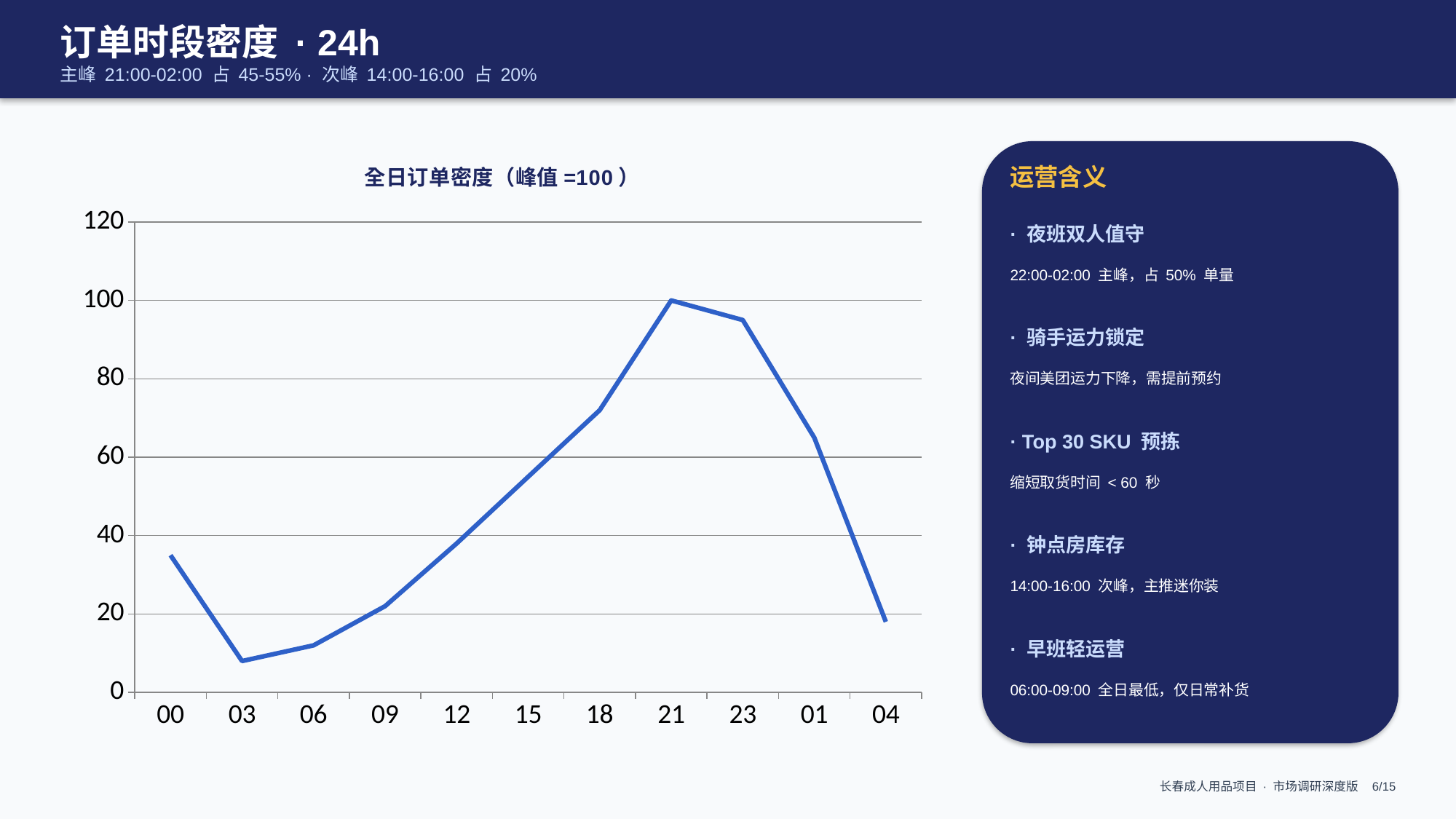

订单时段密度 · 24h
主峰 21:00-02:00 占 45-55% · 次峰 14:00-16:00 占 20%

### Chart: 全日订单密度（峰值=100）

| Category | 订单密度 |
|---|---|
| 00 | 35.0 |
| 03 | 8.0 |
| 06 | 12.0 |
| 09 | 22.0 |
| 12 | 38.0 |
| 15 | 55.0 |
| 18 | 72.0 |
| 21 | 100.0 |
| 23 | 95.0 |
| 01 | 65.0 |
| 04 | 18.0 |
运营含义
· 夜班双人值守
22:00-02:00 主峰，占 50% 单量
· 骑手运力锁定
夜间美团运力下降，需提前预约
· Top 30 SKU 预拣
缩短取货时间 < 60 秒
· 钟点房库存
14:00-16:00 次峰，主推迷你装
· 早班轻运营
06:00-09:00 全日最低，仅日常补货
长春成人用品项目 · 市场调研深度版    6/15